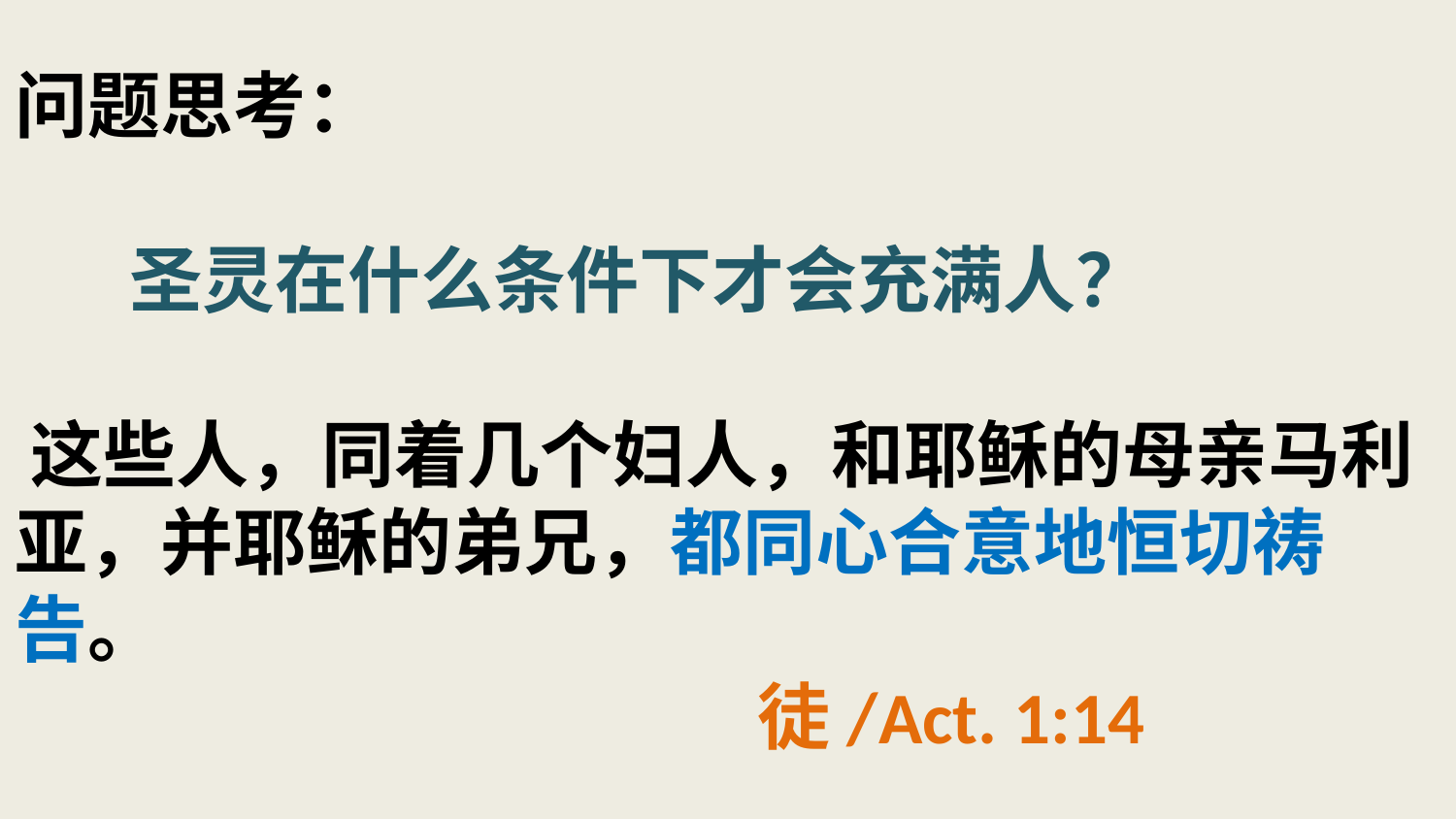

# 问题思考： 圣灵在什么条件下才会充满人？ 这些人，同着几个妇人，和耶稣的母亲马利亚，并耶稣的弟兄，都同心合意地恒切祷告。 徒/Act. 1:14